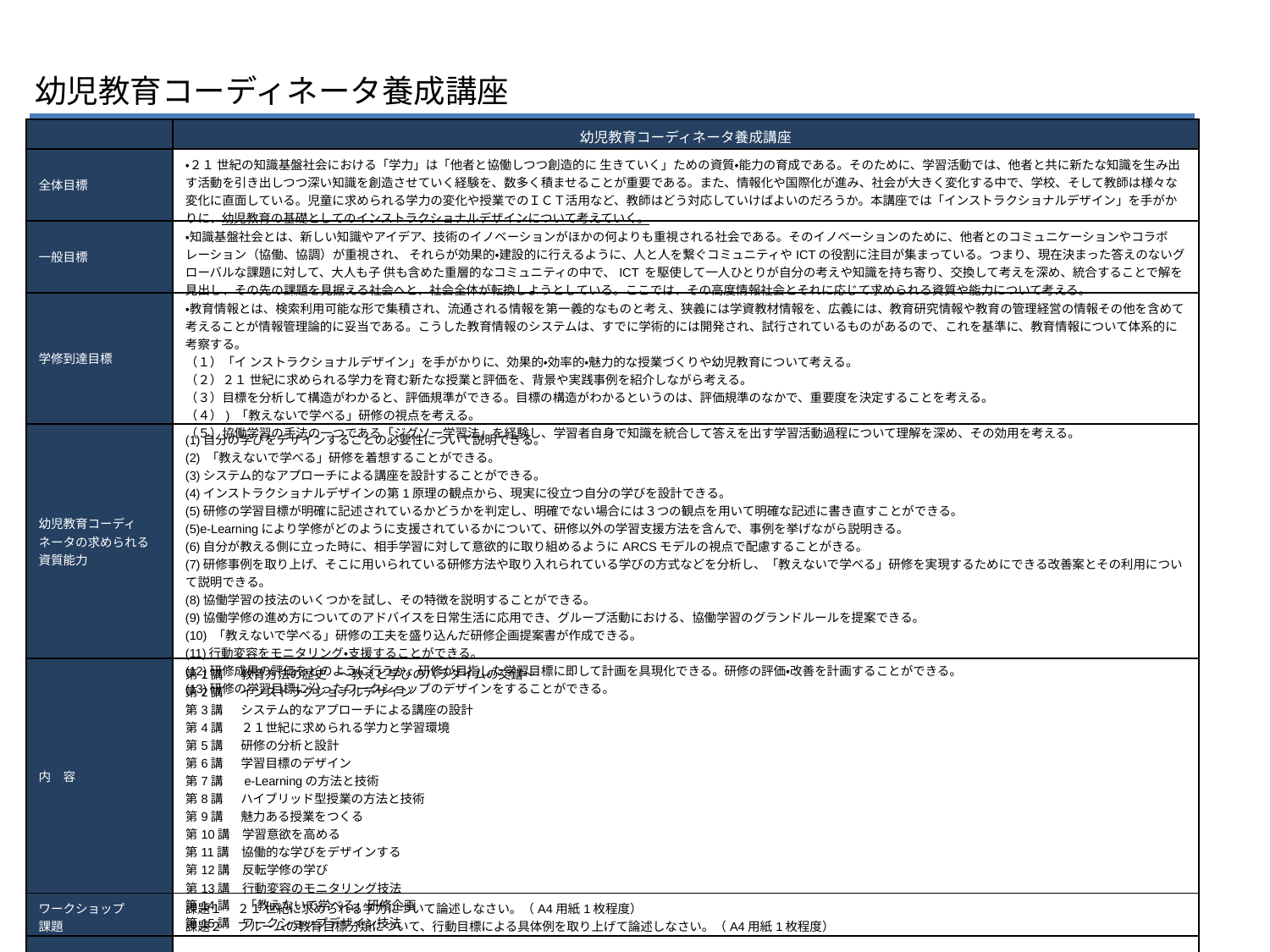

幼児教育コーディネータ養成講座　　　　　　　　　　　　　　　　　　　　【教育の方法・技術】

|  | 幼児教育コーディネータ養成講座 |
| --- | --- |
| 全体目標 | ・２１ 世紀の知識基盤社会における「学力」は「他者と協働しつつ創造的に 生きていく」ための資質・能⼒の育成である。そのために、学習活動では、他者と共に新たな知識を生み出す活動を引き出しつつ深い知識を創造させていく経験を、数多く積ませることが重要である。また、情報化や国際化が進み、社会が⼤きく変化する中で、学校、そして教師は様々な変化に直面している。児童に求められる学力の変化や授業でのＩＣＴ活用など、教師はどう対応していけばよいのだろうか。本講座では「インストラクショナルデザイン」を手がかりに、幼児教育の基礎としてのインストラクショナルデザインについて考えていく。 |
| 一般目標 | ・知識基盤社会とは、新しい知識やアイデア、技術のイノベーションがほかの何よりも重視される社会である。そのイノベーションのために、他者とのコミュニケーションやコラボレーション（協働、協調）が重視され、 それらが効果的・建設的に行えるように、人と人を繋ぐコミュニティやICTの役割に注目が集まっている。つまり、現在決まった答えのないグローバルな課題に対して、大人も子 供も含めた重層的なコミュニティの中で、ICT を駆使して一人ひとりが自分の考えや知識を持ち寄り、交換して考えを深め、統合することで解を見出し、その先の課題を見据える社会へと、社会全体が転換しようとしている。ここでは、その高度情報社会とそれに応じて求められる資質や能力について考える。 |
| 学修到達目標 | ・教育情報とは、検索利用可能な形で集積され、流通される情報を第一義的なものと考え、狭義には学資教材情報を、広義には、教育研究情報や教育の管理経営の情報その他を含めて考えることが情報管理論的に妥当である。こうした教育情報のシステムは、すでに学術的には開発され、試行されているものがあるので、これを基準に、教育情報について体系的に考察する。 （１）「イ ンストラクショナルデザイン」を手がかりに、効果的・効率的・魅力的な授業づくりや幼児教育について考える。 （２）２１ 世紀に求められる学力を育む新たな授業と評価を、背景や実践事例を紹介しながら考える。 （３）目標を分析して構造がわかると、評価規準ができる。目標の構造がわかるというのは、評価規準のなかで、重要度を決定することを考える。 （４）) 「教えないで学べる」研修の視点を考える。 （５）協働学習の手法の一つである「ジグソー学習法」を経験し、学習者自身で知識を統合して答えを出す学習活動過程について理解を深め、その効⽤を考える。 |
| 幼児教育コーディネータの求められる資質能力 | (1)自分の学びをデザインすることの必要性について説明できる。 (2) 「教えないで学べる」研修を着想することができる。 (3)システム的なアプローチによる講座を設計することができる。 (4)インストラクショナルデザインの第1原理の観点から、現実に役立つ自分の学びを設計できる。 (5)研修の学習目標が明確に記述されているかどうかを判定し、明確でない場合には３つの観点を用いて明確な記述に書き直すことができる。 (5)e-Learningにより学修がどのように支援されているかについて、研修以外の学習支援方法を含んで、事例を挙げながら説明きる。 (6)自分が教える側に立った時に、相手学習に対して意欲的に取り組めるようにARCSモデルの視点で配慮することがきる。 (7)研修事例を取り上げ、そこに用いられている研修方法や取り入れられている学びの方式などを分析し、「教えないで学べる」研修を実現するためにできる改善案とその利用について説明できる。 (8)協働学習の技法のいくつかを試し、その特徴を説明することができる。 (9)協働学修の進め方についてのアドバイスを日常生活に応用でき、グループ活動における、協働学習のグランドルールを提案できる。 (10) 「教えないで学べる」研修の工夫を盛り込んだ研修企画提案書が作成できる。 (11)行動変容をモニタリング・支援することができる。 (12)研修成果の評価をどのように行うか。研修が目指した学習目標に即して計画を具現化できる。研修の評価・改善を計画することができる。 (13)研修の学習目標に沿ったワークショップのデザインをすることができる。 |
| 内　容 | 第1講　 教育方法の歴史　～教えと学びのパラダイムの交錯～ 第2講　 インストラクショナルデザイン　 第3講　 システム的なアプローチによる講座の設計 第4講　 ２１世紀に求められる学力と学習環境 第5講　 研修の分析と設計 第6講　 学習目標のデザイン 第7講　 e-Learningの方法と技術 第8講　 ハイブリッド型授業の方法と技術 第9講　 魅力ある授業をつくる 第10講　学習意欲を高める 第11講　協働的な学びをデザインする 第12講　反転学修の学び 第13講　行動変容のモニタリング技法 第14講　 「教えないで学べる」研修企画 第15講　ワークショップデザイン技法 |
| ワークショップ 課題 | 課題１ 　２１ 世紀に求められる学力について論述しなさい。（A4用紙1枚程度） 課題２ 　ブルームの教育目標分類について、行動目標による具体例を取り上げて論述しなさい。（A4用紙1枚程度） |
| 幼児教育デジタルアーカイブ | http://digitalarchiveproject.jp/information/%e6%95%99%e8%82%b2%e6%83%85%e5%a0%b1%e7%a0%94%e7%a9%b6/ |